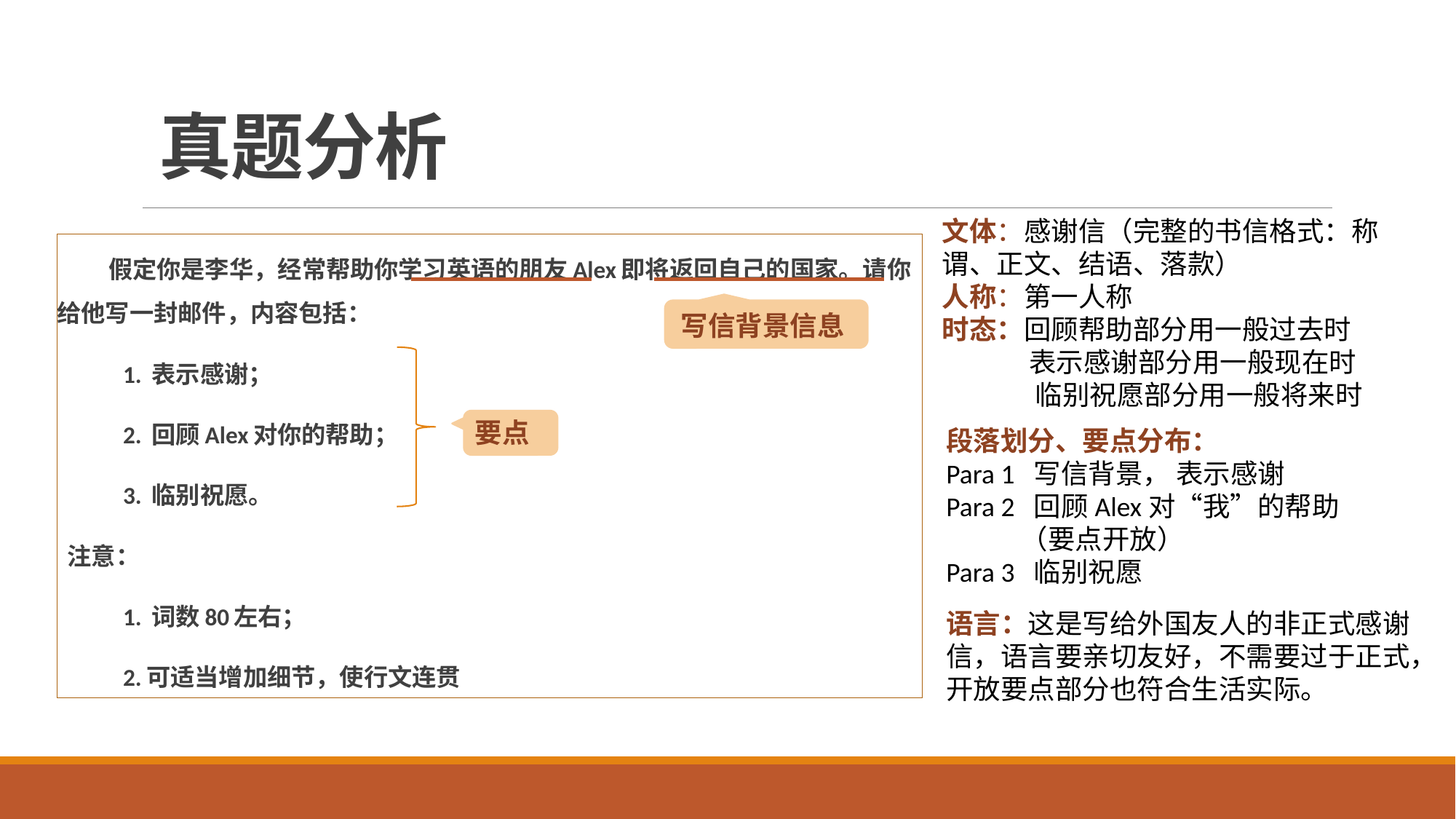

# 真题分析
文体：感谢信（完整的书信格式：称谓、正文、结语、落款）
人称：第一人称
时态：回顾帮助部分用一般过去时
             表示感谢部分用一般现在时
              临别祝愿部分用一般将来时
假定你是李华，经常帮助你学习英语的朋友Alex即将返回自己的国家。请你给他写一封邮件，内容包括：
1. 表示感谢；
2. 回顾Alex对你的帮助；
3. 临别祝愿。
注意：
1. 词数80左右；
2.可适当增加细节，使行文连贯

写信背景信息

要点
段落划分、要点分布：
Para 1  写信背景， 表示感谢
Para 2  回顾Alex对“我”的帮助
           （要点开放）
Para 3  临别祝愿
语言：这是写给外国友人的非正式感谢信，语言要亲切友好，不需要过于正式，开放要点部分也符合生活实际。